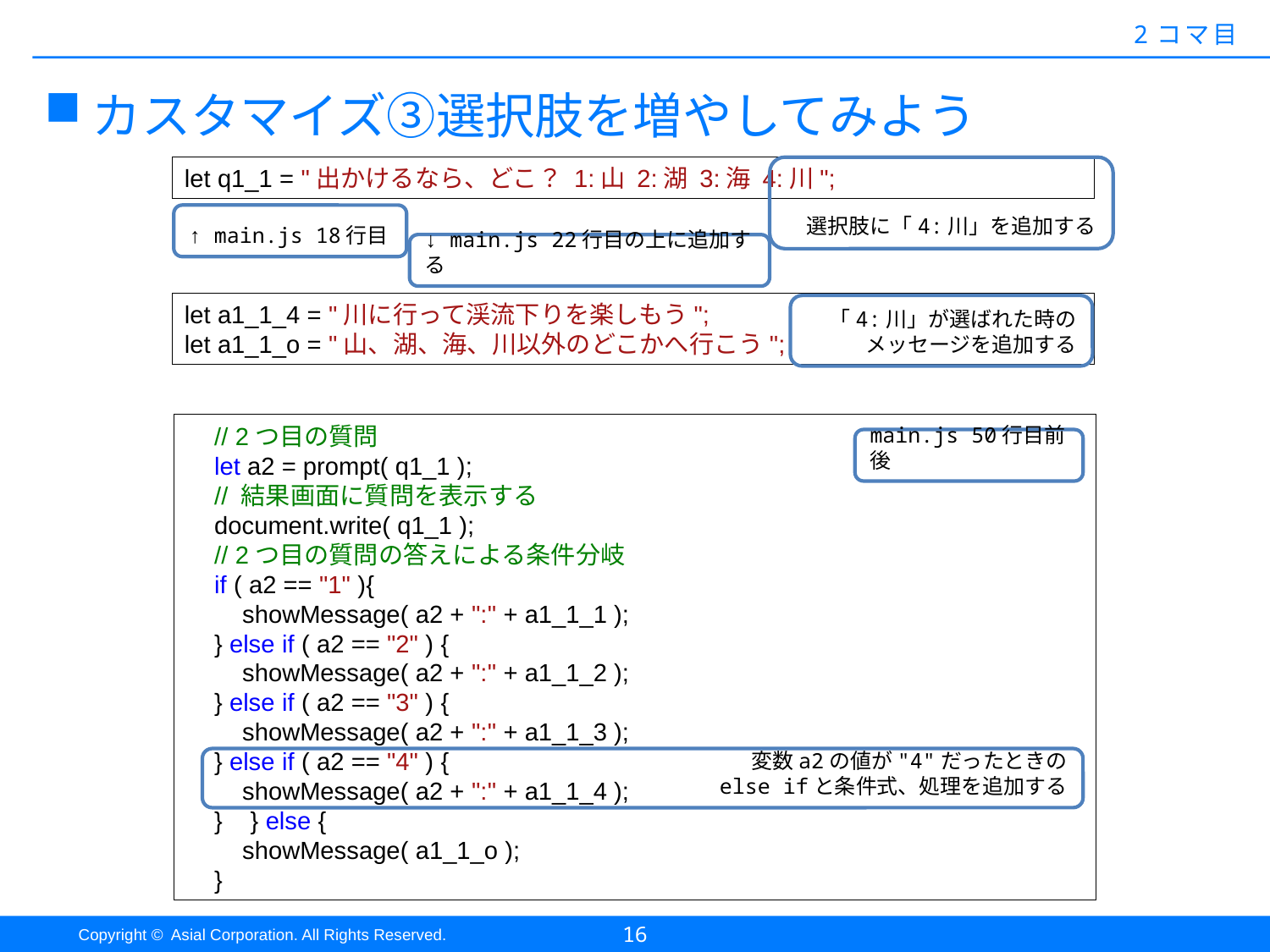

#
2コマ目
カスタマイズ③選択肢を増やしてみよう
let q1_1 = "出かけるなら、どこ？ 1:山 2:湖 3:海 4:川";
選択肢に「4:川」を追加する
↑ main.js 18行目
↓ main.js 22行目の上に追加する
let a1_1_4 = "川に行って渓流下りを楽しもう";
let a1_1_o = "山、湖、海、川以外のどこかへ行こう";
「4:川」が選ばれた時の
メッセージを追加する
    // 2つ目の質問
    let a2 = prompt( q1_1 );
    // 結果画面に質問を表示する
    document.write( q1_1 );
    // 2つ目の質問の答えによる条件分岐
    if ( a2 == "1" ){
        showMessage( a2 + ":" + a1_1_1 );
    } else if ( a2 == "2" ) {
        showMessage( a2 + ":" + a1_1_2 );
    } else if ( a2 == "3" ) {
        showMessage( a2 + ":" + a1_1_3 );
    } else if ( a2 == "4" ) {
        showMessage( a2 + ":" + a1_1_4 );
    }    } else {
        showMessage( a1_1_o );
    }
main.js 50行目前後
変数a2の値が"4"だったときの
else ifと条件式、処理を追加する
16